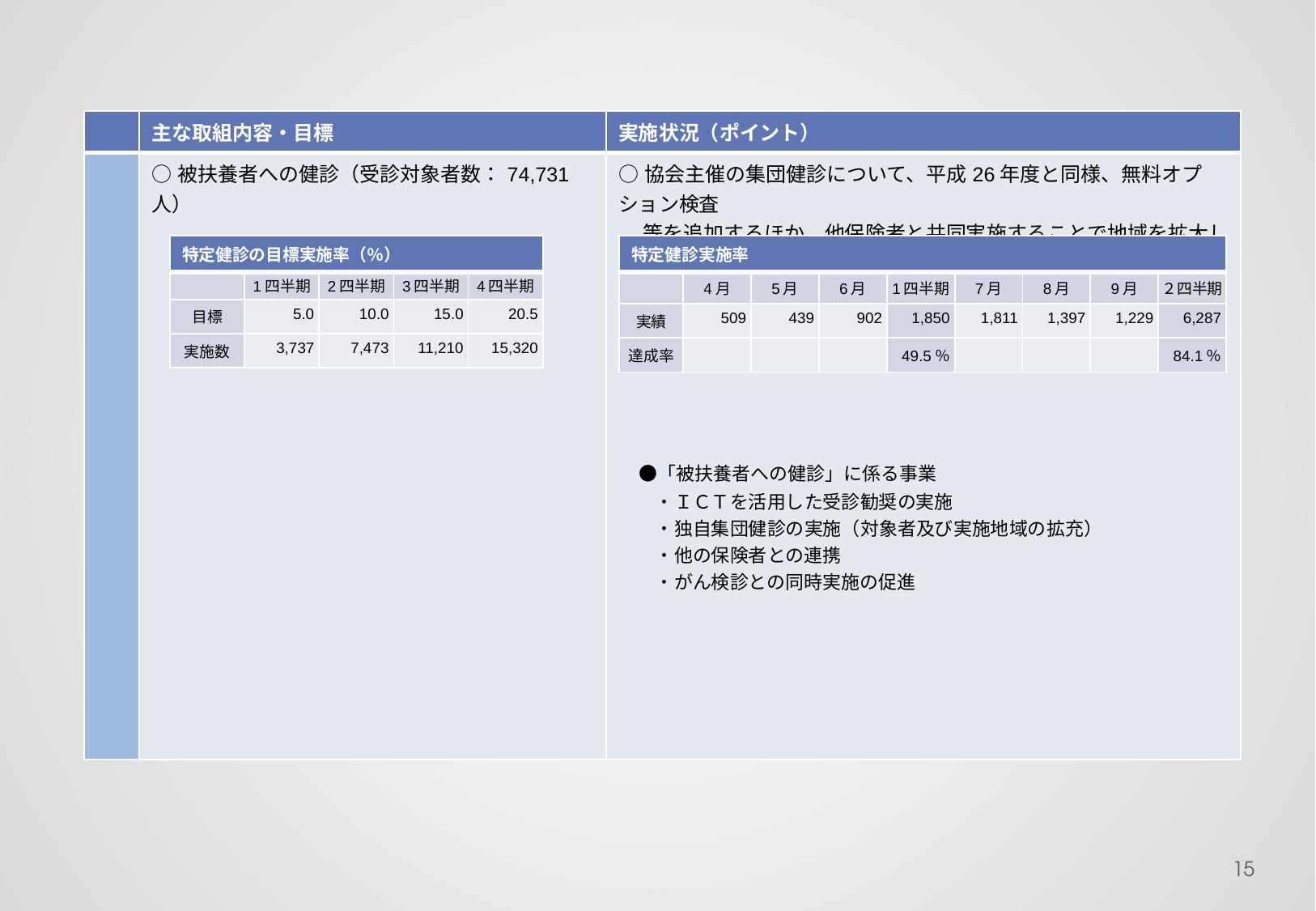

|  | 主な取組内容・目標 | 実施状況（ポイント） |
| --- | --- | --- |
|  | ○被扶養者への健診（受診対象者数：74,731人） | ○協会主催の集団健診について、平成26年度と同様、無料オプション検査 　 等を追加するほか、他保険者と共同実施することで地域を拡大しました。 　●「被扶養者への健診」に係る事業 　　・ＩＣＴを活用した受診勧奨の実施 　　・独自集団健診の実施（対象者及び実施地域の拡充） 　　・他の保険者との連携 　　・がん検診との同時実施の促進 |
| 特定健診の目標実施率（％） |  |  |  |  |
| --- | --- | --- | --- | --- |
|  | 1四半期 | 2四半期 | 3四半期 | 4四半期 |
| 目標 | 5.0 | 10.0 | 15.0 | 20.5 |
| 実施数 | 3,737 | 7,473 | 11,210 | 15,320 |
| 特定健診実施率 |  |  |  |  |  |  |  |  |
| --- | --- | --- | --- | --- | --- | --- | --- | --- |
|  | 4月 | 5月 | 6月 | 1四半期 | 7月 | 8月 | 9月 | ２四半期 |
| 実績 | 509 | 439 | 902 | 1,850 | 1,811 | 1,397 | 1,229 | 6,287 |
| 達成率 |  |  |  | 49.5％ |  |  |  | 84.1％ |
15